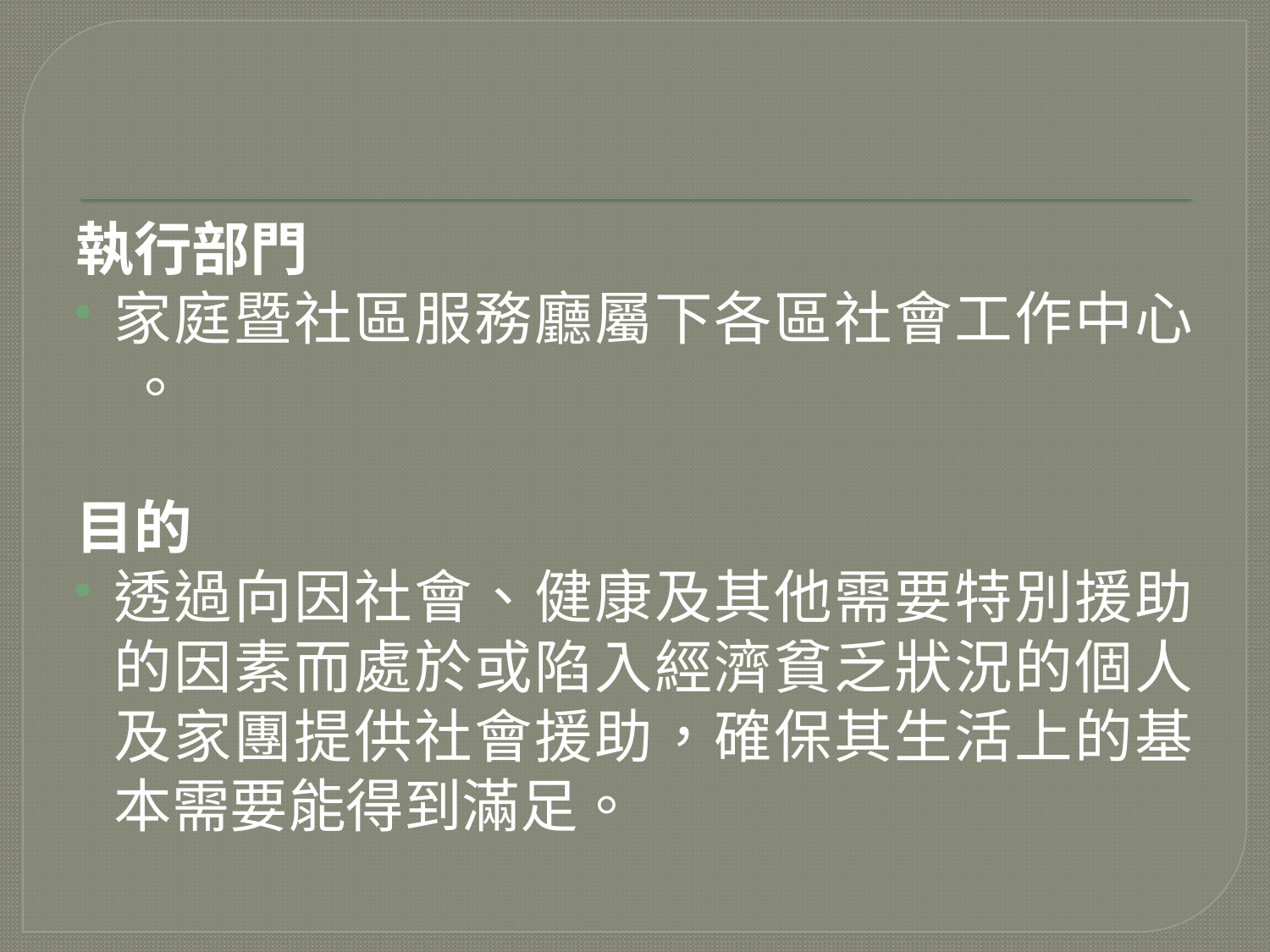

執行部門
家庭暨社區服務廳屬下各區社會工作中心 。

目的
透過向因社會、健康及其他需要特別援助的因素而處於或陷入經濟貧乏狀況的個人及家團提供社會援助，確保其生活上的基本需要能得到滿足。